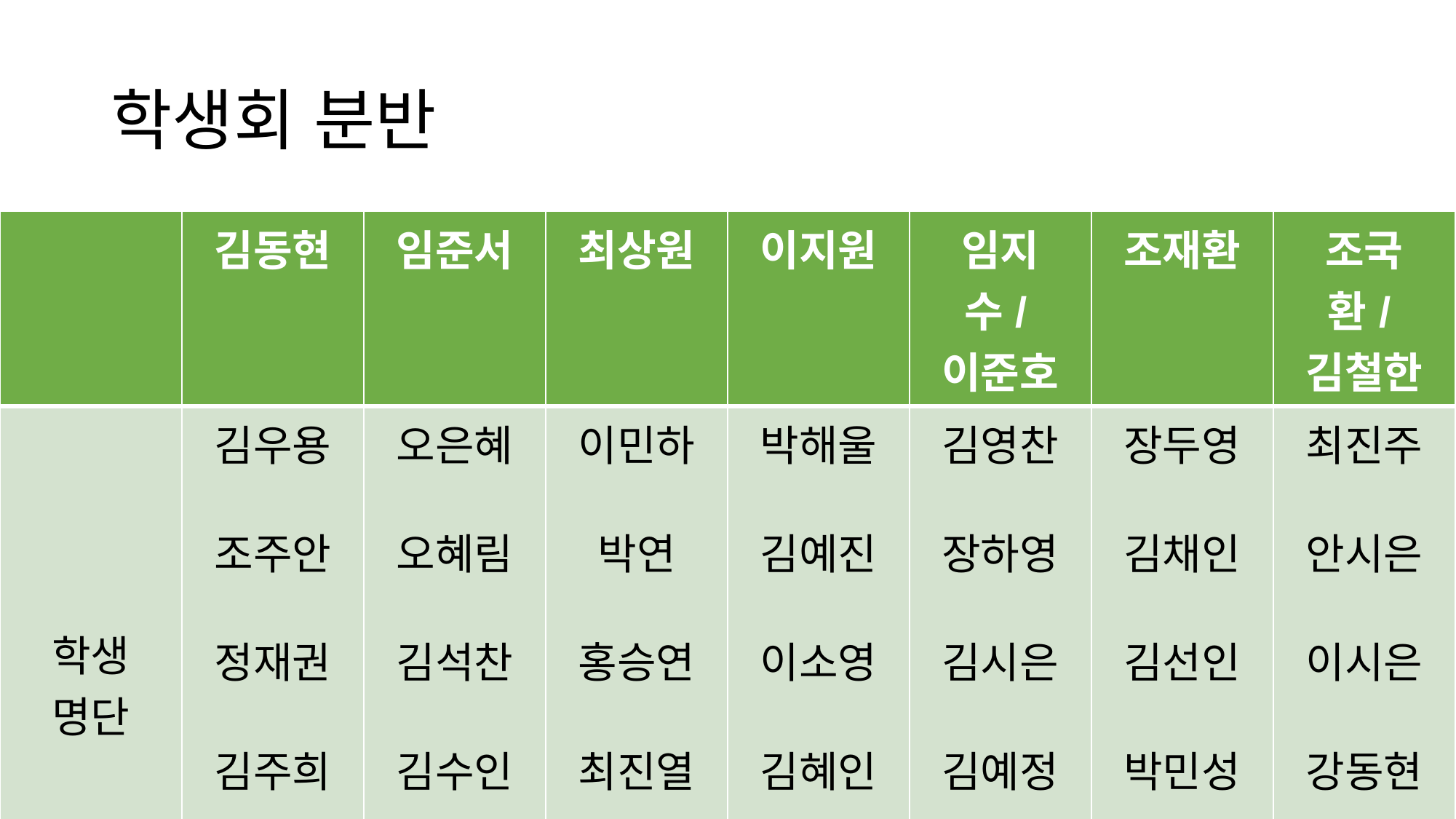

# 학생회 분반
|  | 김동현 | 임준서 | 최상원 | 이지원 | 임지수/이준호 | 조재환 | 조국환/김철한 |
| --- | --- | --- | --- | --- | --- | --- | --- |
| 학생 명단 | 김우용 조주안 정재권 김주희 이상현 | 오은혜 오혜림 김석찬 김수인 | 이민하 박연 홍승연 최진열 오기영 | 박해울 김예진 이소영 김혜인 | 김영찬 장하영 김시은 김예정 박민영 | 장두영 김채인 김선인 박민성 안상은 | 최진주 안시은 이시은 강동현 |